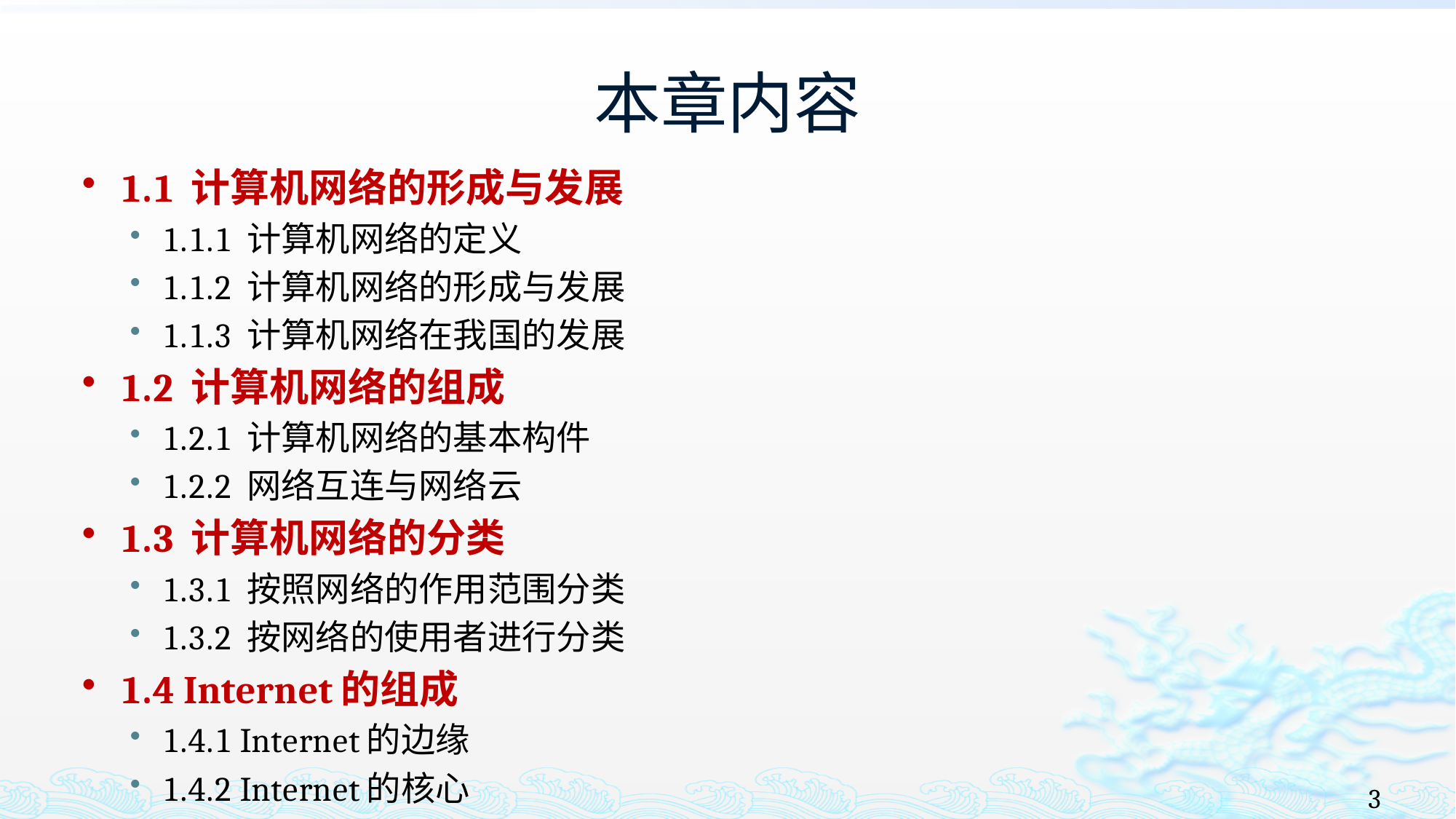

# 本章内容
1.1 计算机网络的形成与发展
1.1.1 计算机网络的定义
1.1.2 计算机网络的形成与发展
1.1.3 计算机网络在我国的发展
1.2 计算机网络的组成
1.2.1 计算机网络的基本构件
1.2.2 网络互连与网络云
1.3 计算机网络的分类
1.3.1 按照网络的作用范围分类
1.3.2 按网络的使用者进行分类
1.4 Internet的组成
1.4.1 Internet的边缘
1.4.2 Internet的核心

3